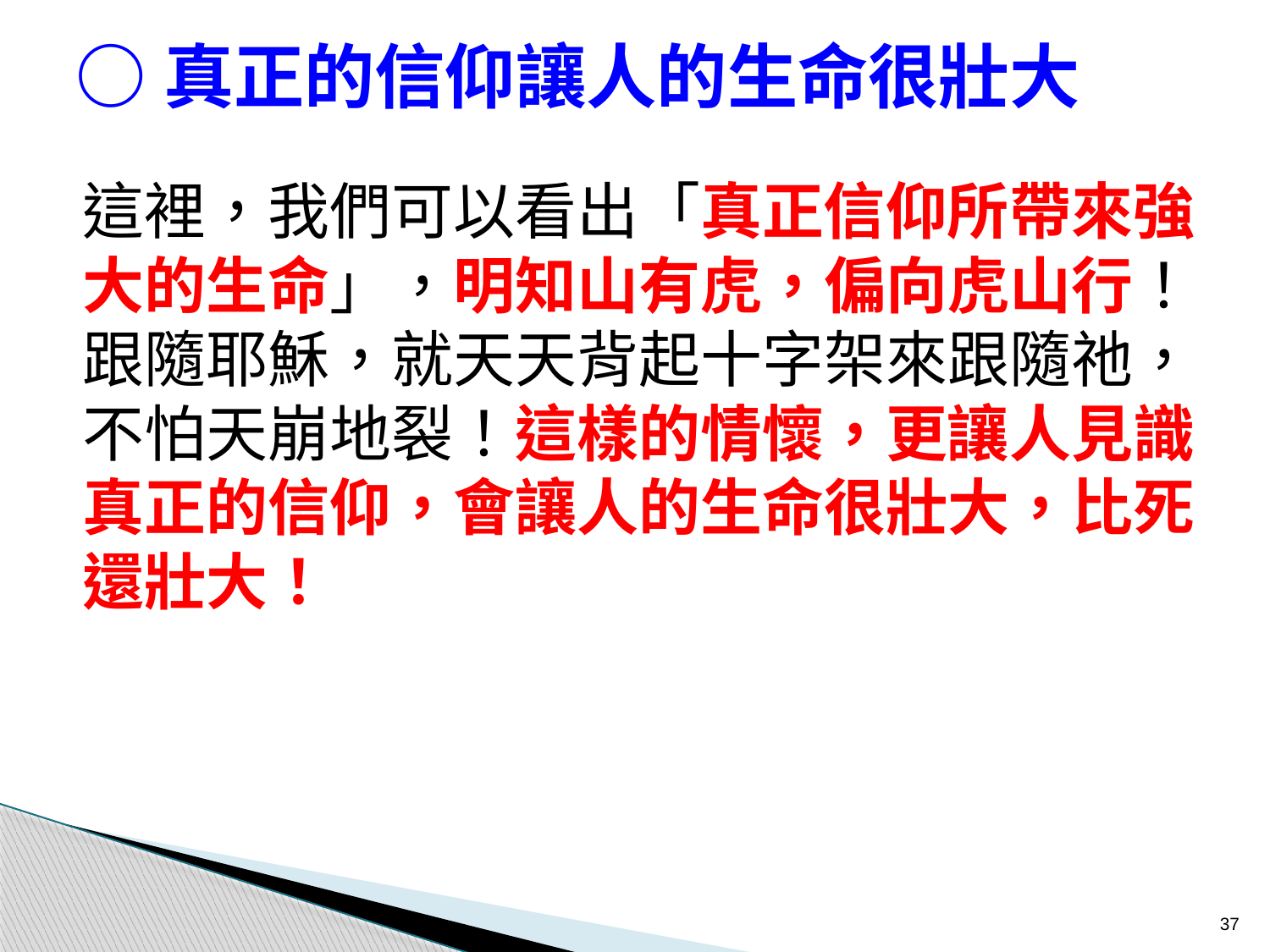

○真正的信仰讓人的生命很壯大
這裡，我們可以看出「真正信仰所帶來強大的生命」，明知山有虎，偏向虎山行！跟隨耶穌，就天天背起十字架來跟隨祂，不怕天崩地裂！這樣的情懷，更讓人見識真正的信仰，會讓人的生命很壯大，比死還壯大！
37